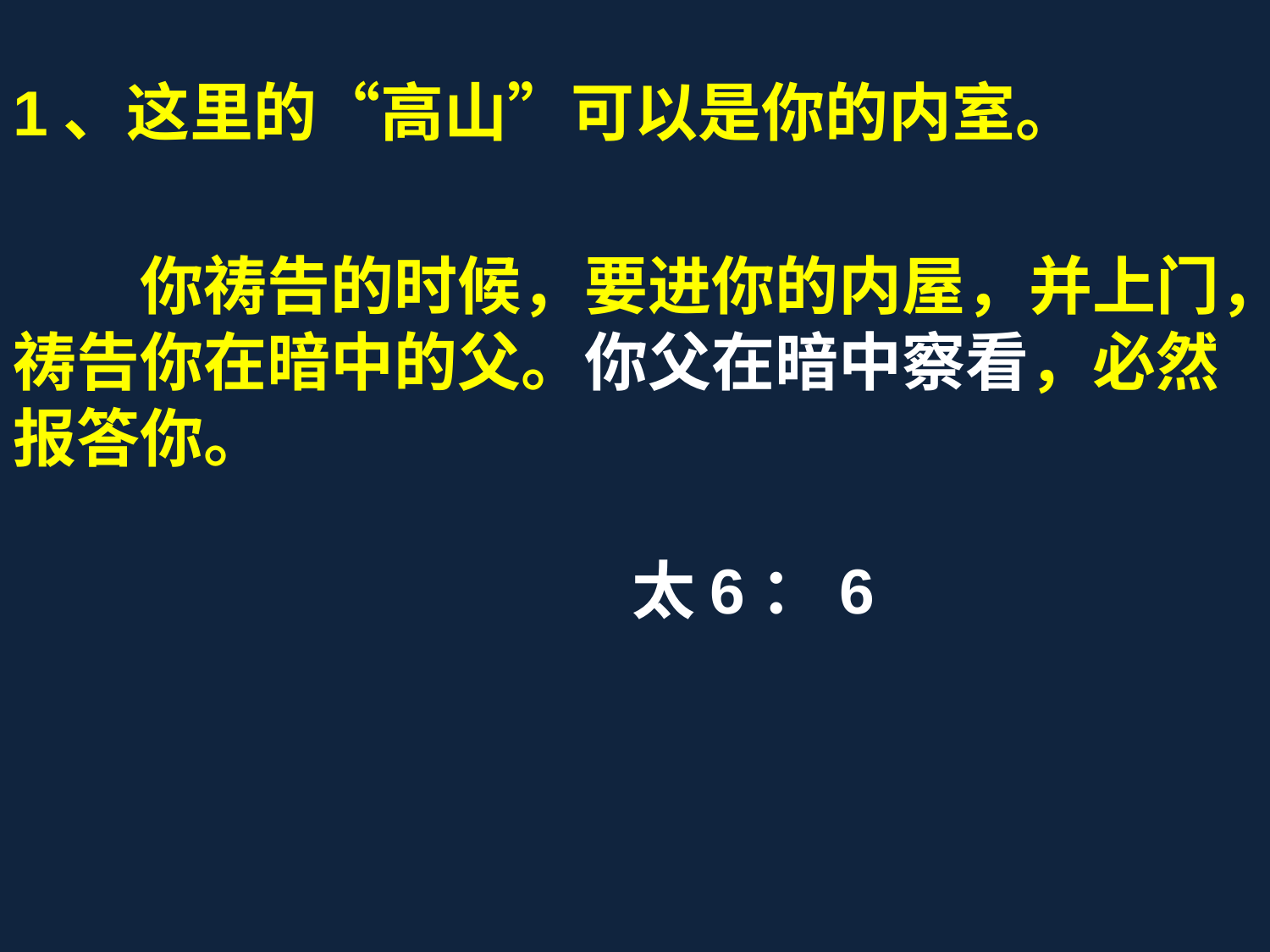

1、这里的“高山”可以是你的内室。
	你祷告的时候，要进你的内屋，并上门，祷告你在暗中的父。你父在暗中察看，必然报答你。
                                           太6：6